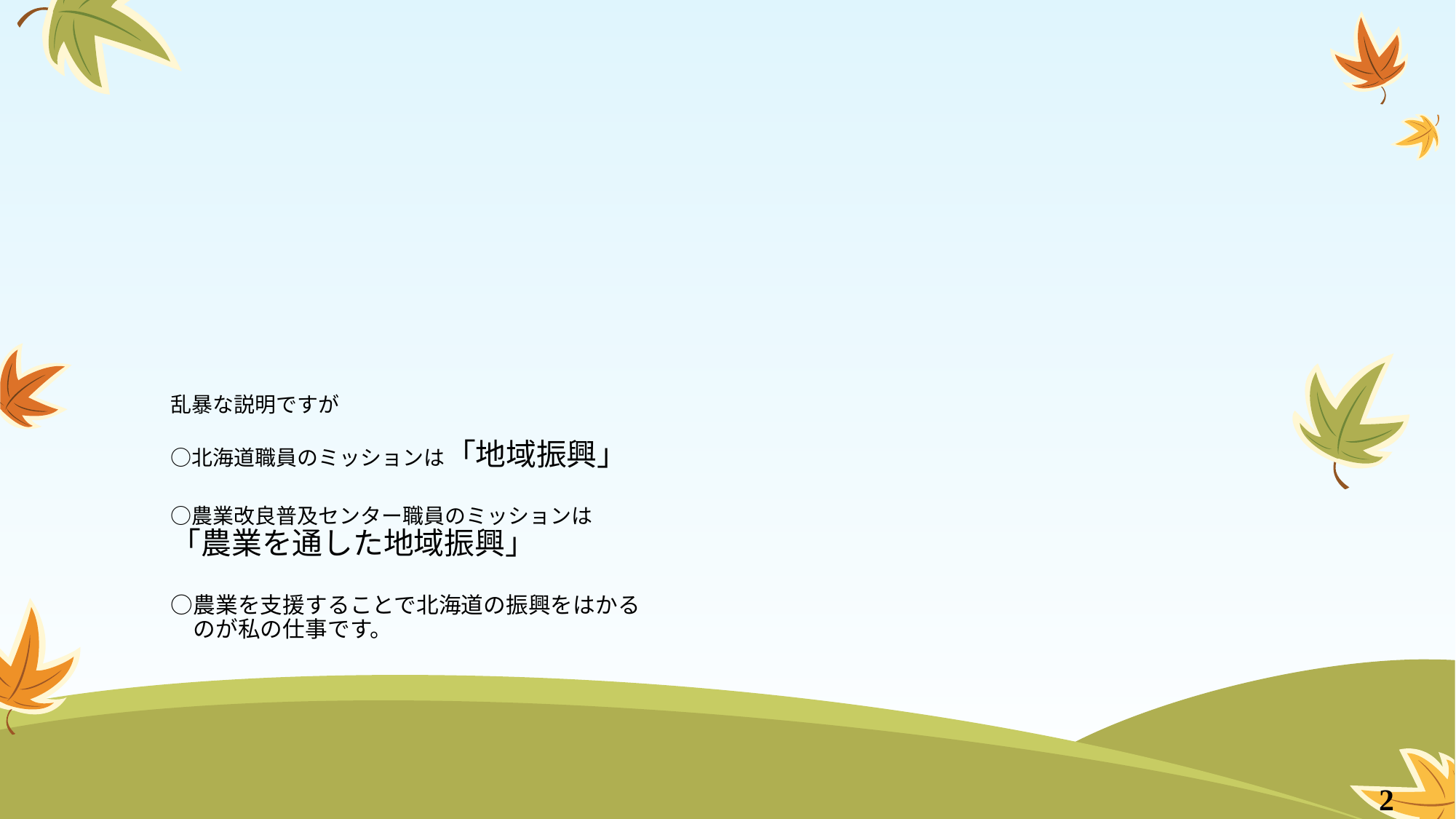

# 乱暴な説明ですが ○北海道職員のミッションは「地域振興」 ○農業改良普及センター職員のミッションは　 「農業を通した地域振興」 ○農業を支援することで北海道の振興をはかる 　のが私の仕事です。
2